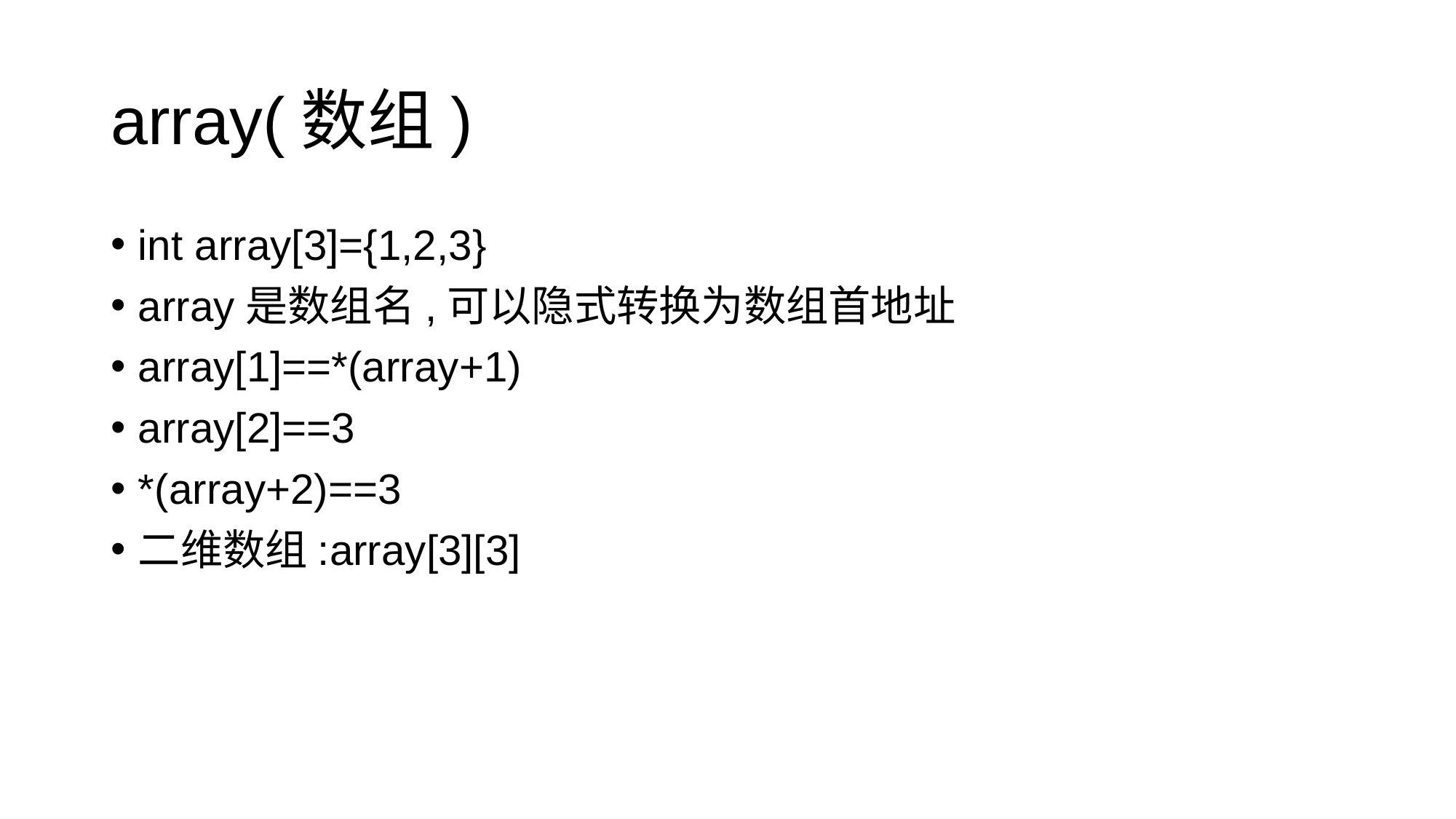

# array(数组)
int array[3]={1,2,3}
array是数组名,可以隐式转换为数组首地址
array[1]==*(array+1)
array[2]==3
*(array+2)==3
二维数组:array[3][3]